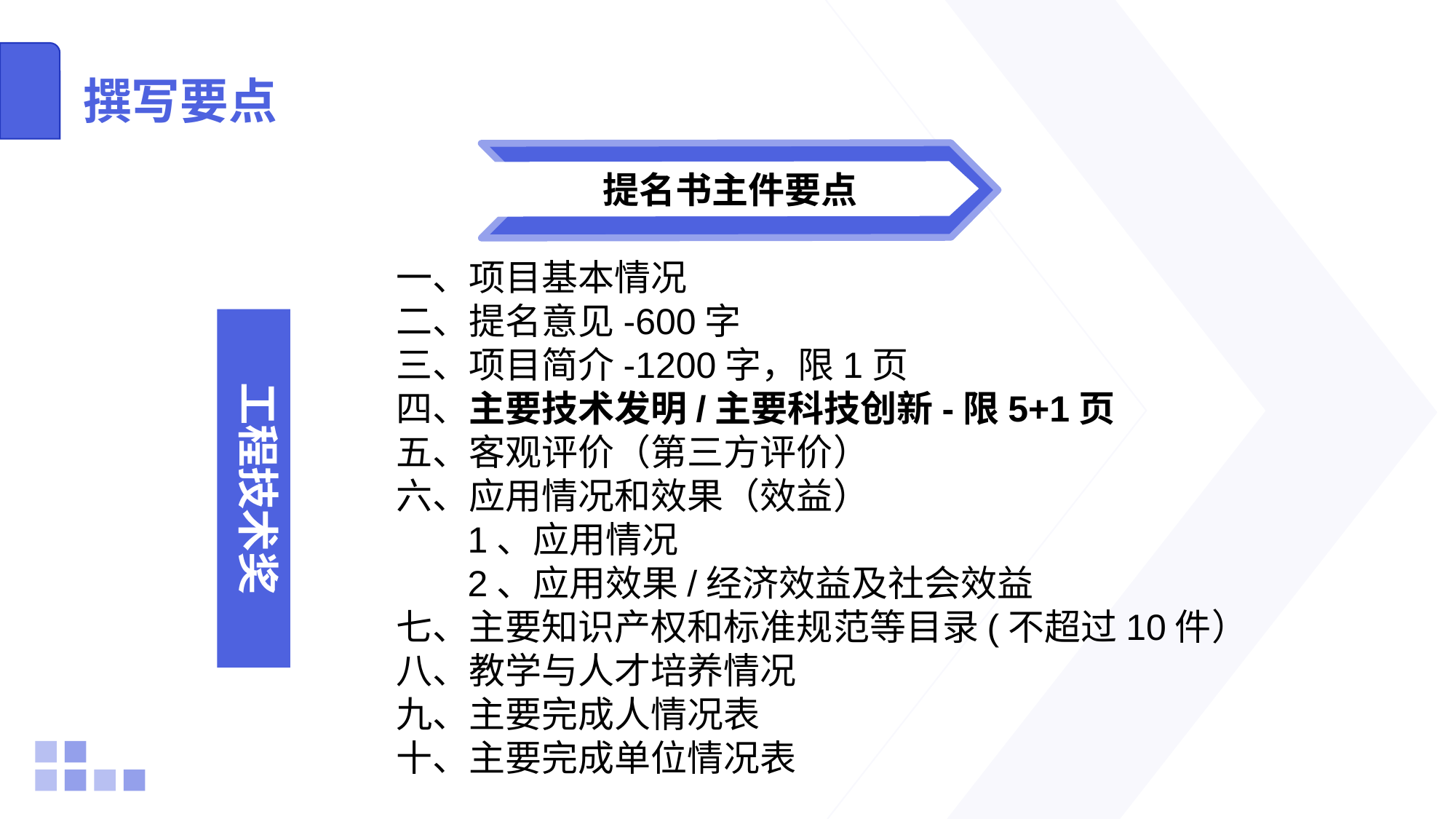

# 撰写要点

提名书主件要点
一、项目基本情况
二、提名意见-600字
三、项目简介-1200字，限1页
四、主要技术发明/主要科技创新-限5+1页
五、客观评价（第三方评价）
六、应用情况和效果（效益）
       1、应用情况
       2、应用效果/经济效益及社会效益
七、主要知识产权和标准规范等目录(不超过10件）
八、教学与人才培养情况
九、主要完成人情况表
十、主要完成单位情况表
工程技术奖